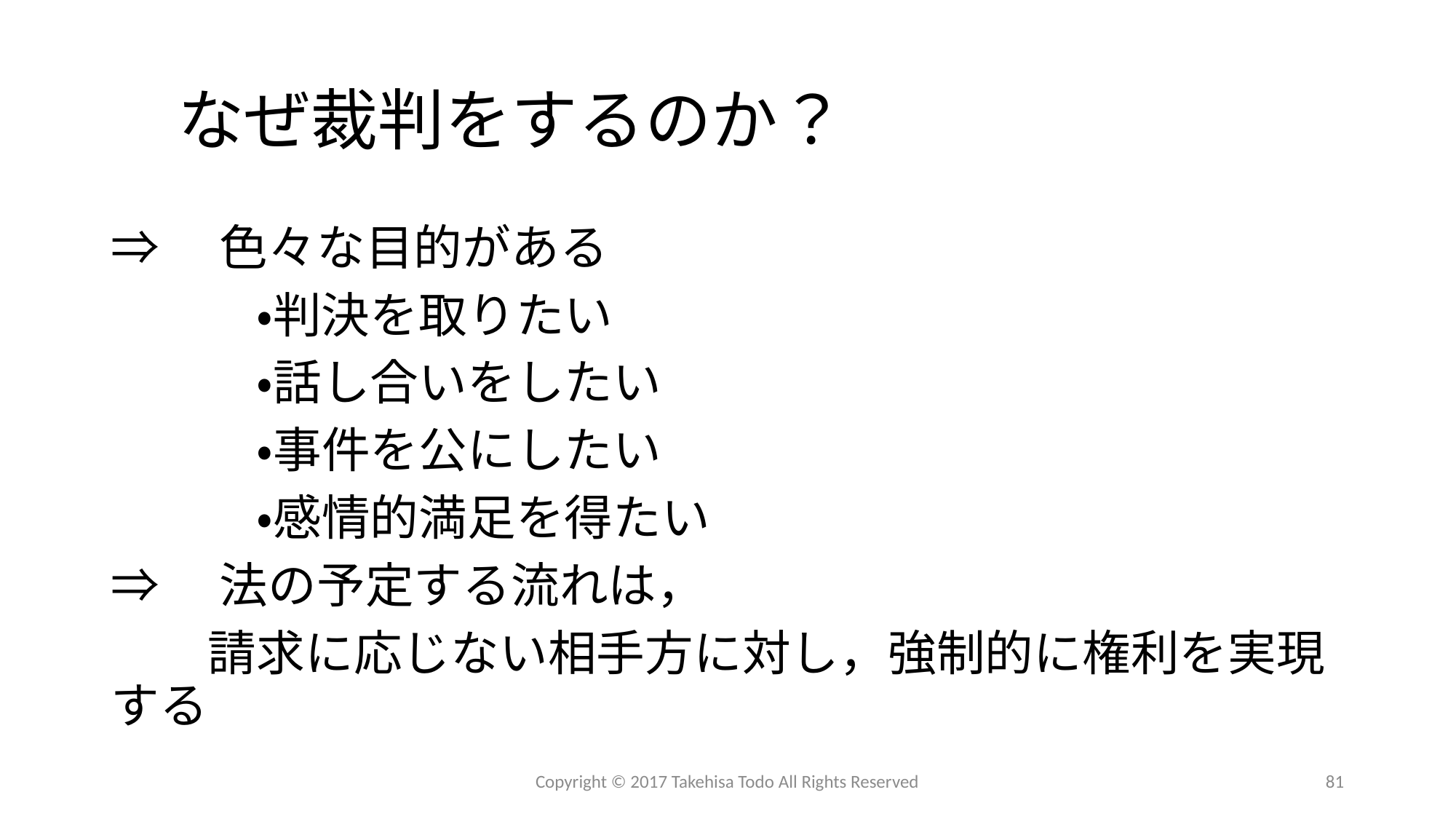

# なぜ裁判をするのか？
⇒　色々な目的がある
　　　・判決を取りたい
　　　・話し合いをしたい
　　　・事件を公にしたい
　　　・感情的満足を得たい
⇒　法の予定する流れは，
　　請求に応じない相手方に対し，強制的に権利を実現する
Copyright © 2017 Takehisa Todo All Rights Reserved
81